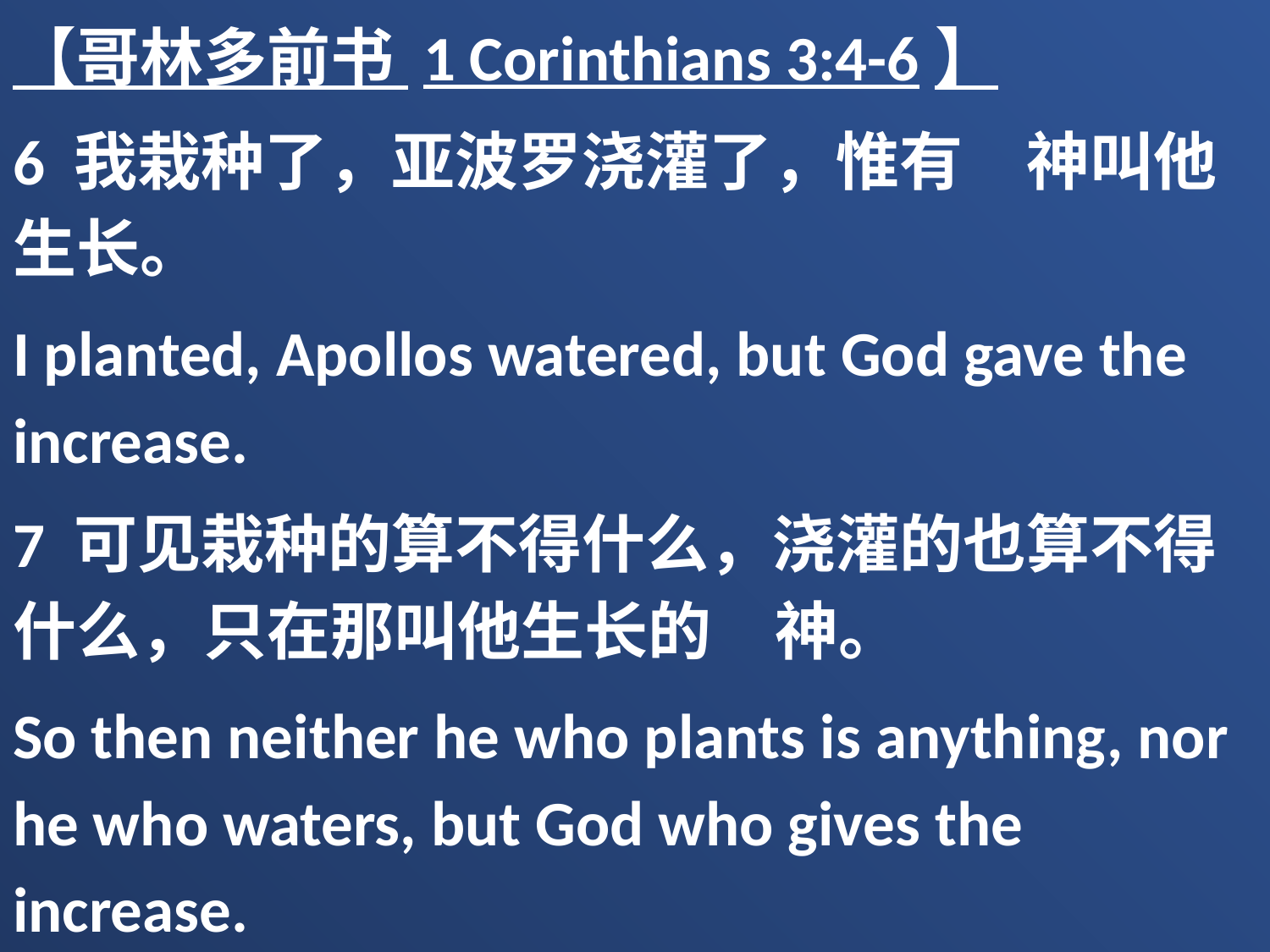

【哥林多前书 1 Corinthians 3:4-6】
6 我栽种了，亚波罗浇灌了，惟有　神叫他生长。
I planted, Apollos watered, but God gave the increase.
7 可见栽种的算不得什么，浇灌的也算不得什么，只在那叫他生长的　神。
So then neither he who plants is anything, nor he who waters, but God who gives the increase.